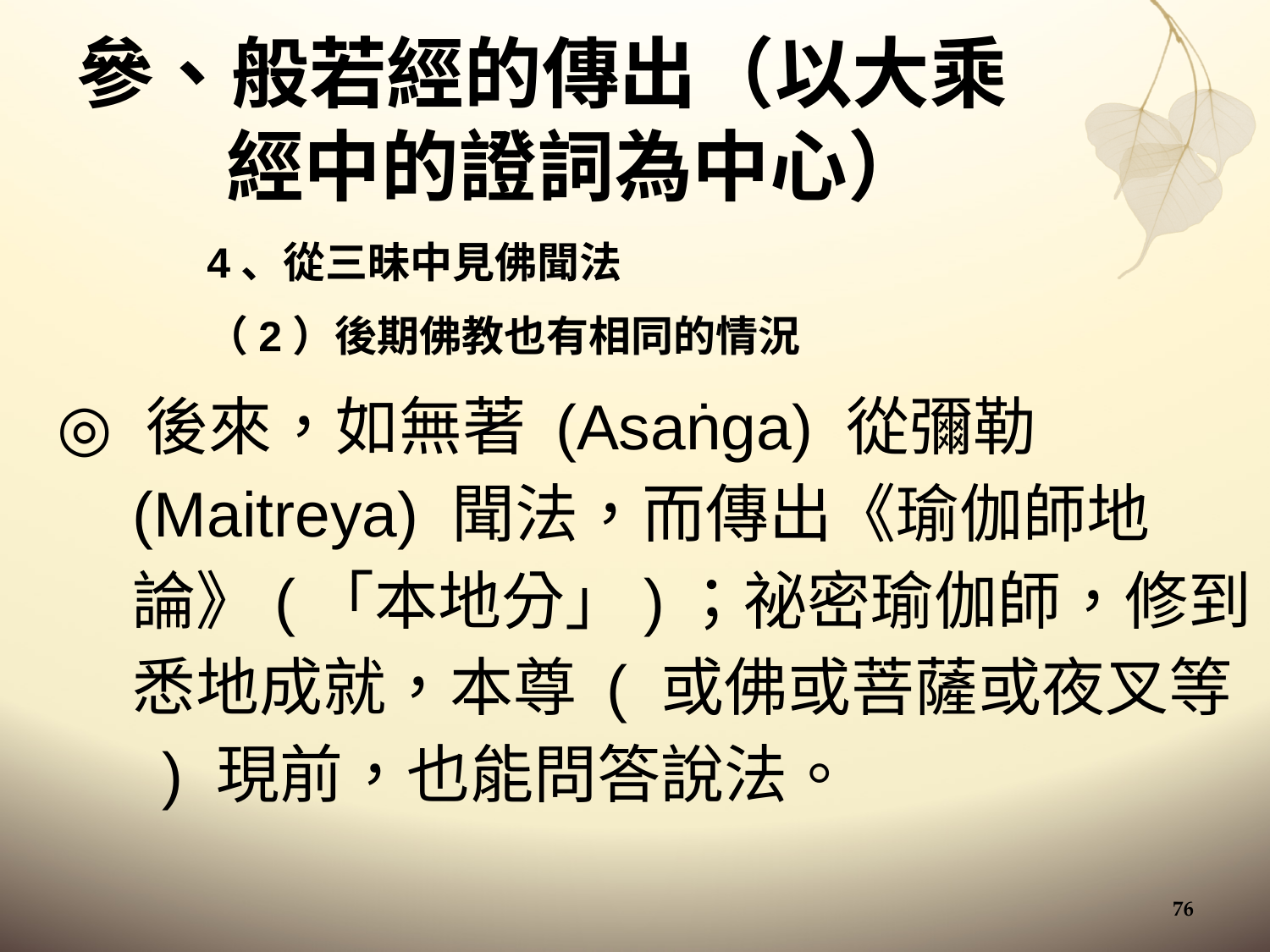

# 參、般若經的傳出（以大乘經中的證詞為中心）
4、從三昧中見佛聞法
（2）後期佛教也有相同的情況
◎ 後來，如無著 (Asaṅga) 從彌勒 (Maitreya) 聞法，而傳出《瑜伽師地論》(「本地分」)；祕密瑜伽師，修到悉地成就，本尊 ( 或佛或菩薩或夜叉等 ) 現前，也能問答說法。
76